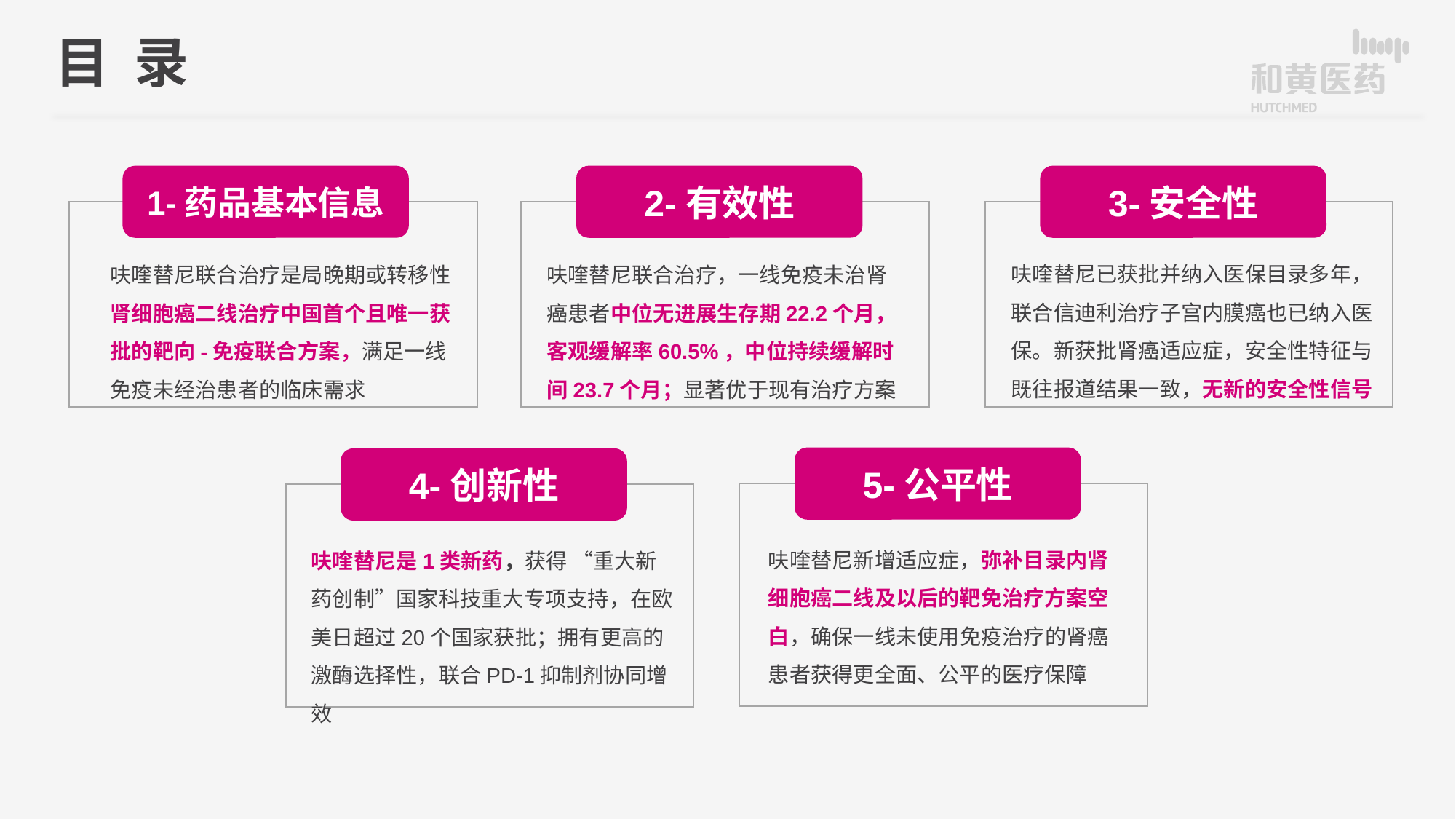

目  录
1-药品基本信息
2-有效性
3-安全性

呋喹替尼已获批并纳入医保目录多年，联合信迪利治疗子宫内膜癌也已纳入医保。新获批肾癌适应症，安全性特征与既往报道结果一致，无新的安全性信号

呋喹替尼联合治疗是局晚期或转移性肾细胞癌二线治疗中国首个且唯一获批的靶向-免疫联合方案，满足一线免疫未经治患者的临床需求
呋喹替尼联合治疗，一线免疫未治肾癌患者中位无进展生存期22.2个月，客观缓解率60.5%，中位持续缓解时间23.7个月；显著优于现有治疗方案
5-公平性
4-创新性

呋喹替尼新增适应症，弥补目录内肾细胞癌二线及以后的靶免治疗方案空白，确保一线未使用免疫治疗的肾癌患者获得更全面、公平的医疗保障
呋喹替尼是1类新药，获得 “重大新药创制”国家科技重大专项支持，在欧美日超过20个国家获批；拥有更高的激酶选择性，联合PD-1抑制剂协同增效